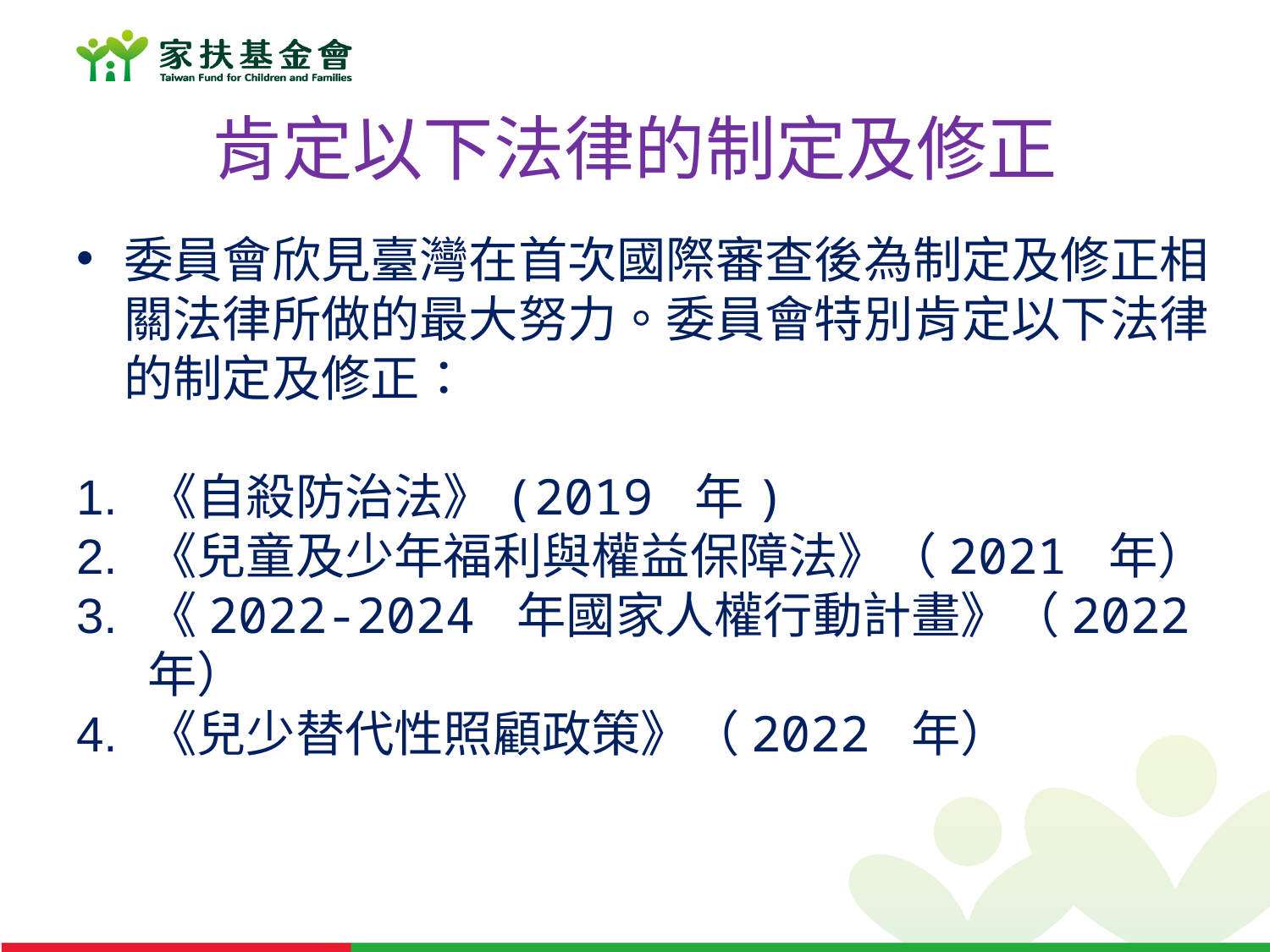

# 肯定以下法律的制定及修正
委員會欣見臺灣在首次國際審查後為制定及修正相關法律所做的最大努力。委員會特別肯定以下法律的制定及修正：

《自殺防治法》(2019 年)
《兒童及少年福利與權益保障法》（2021 年）
《2022-2024 年國家人權行動計畫》（2022 年）
《兒少替代性照顧政策》（2022 年）